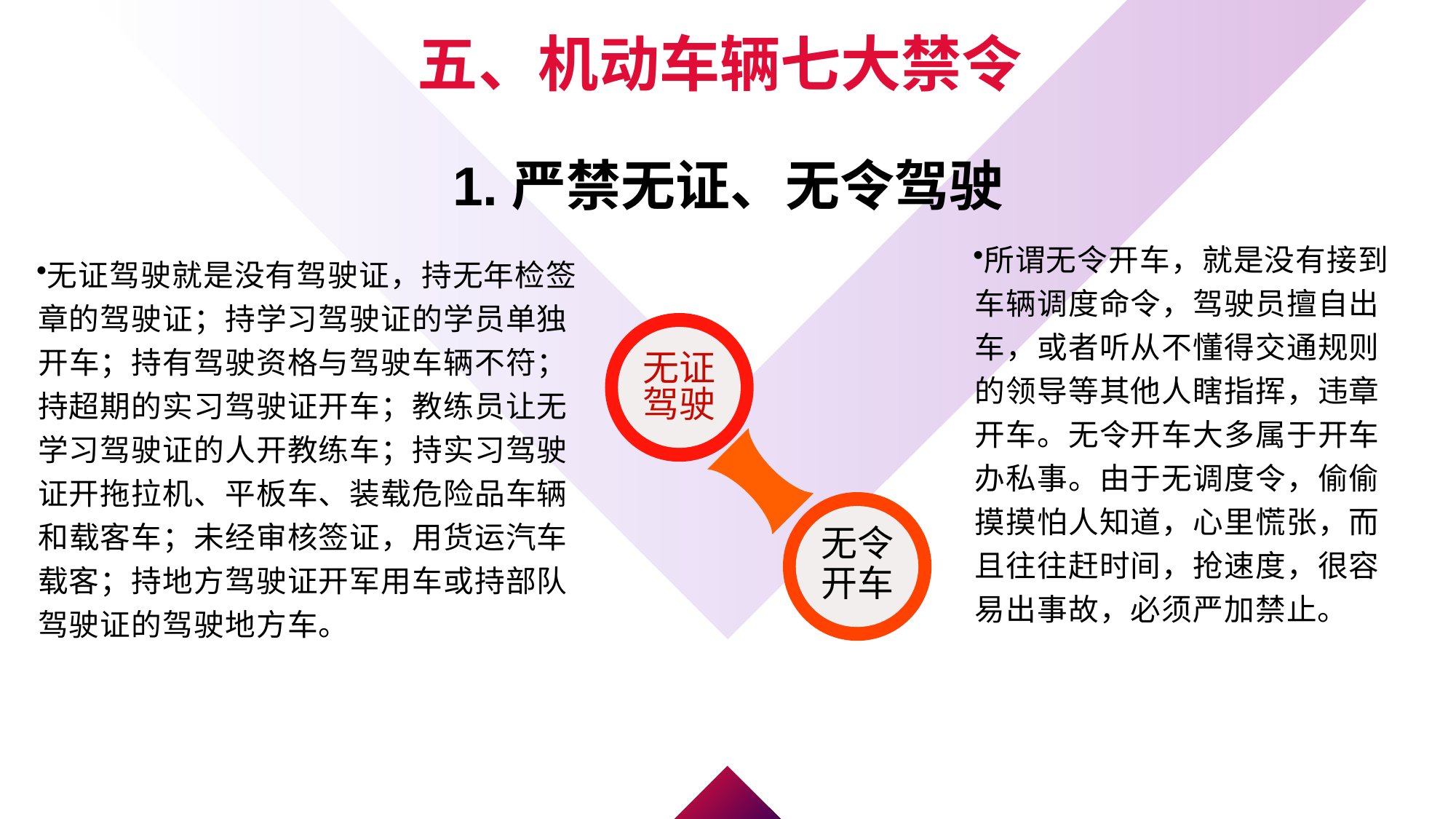

五、机动车辆七大禁令
1.严禁无证、无令驾驶
无证驾驶就是没有驾驶证，持无年检签章的驾驶证；持学习驾驶证的学员单独开车；持有驾驶资格与驾驶车辆不符；持超期的实习驾驶证开车；教练员让无学习驾驶证的人开教练车；持实习驾驶证开拖拉机、平板车、装载危险品车辆和载客车；未经审核签证，用货运汽车载客；持地方驾驶证开军用车或持部队驾驶证的驾驶地方车。
所谓无令开车，就是没有接到车辆调度命令，驾驶员擅自出车，或者听从不懂得交通规则的领导等其他人瞎指挥，违章开车。无令开车大多属于开车办私事。由于无调度令，偷偷摸摸怕人知道，心里慌张，而且往往赶时间，抢速度，很容易出事故，必须严加禁止。

无证驾驶

无令
开车